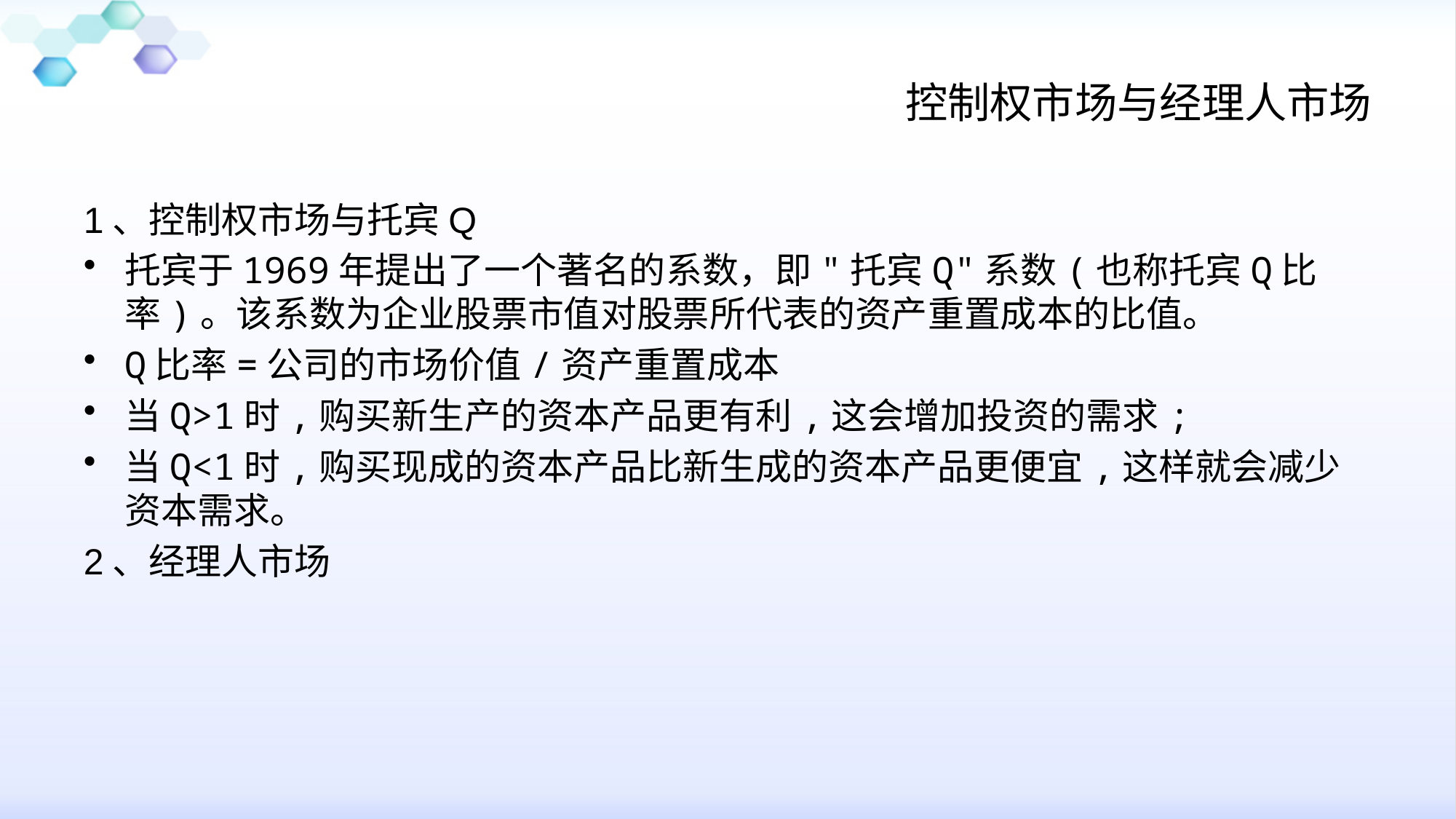

# 控制权市场与经理人市场
1、控制权市场与托宾Q
托宾于1969年提出了一个著名的系数，即"托宾Q"系数(也称托宾Q比率)。该系数为企业股票市值对股票所代表的资产重置成本的比值。
Q比率=公司的市场价值/资产重置成本
当Q>1时,购买新生产的资本产品更有利,这会增加投资的需求;
当Q<1时,购买现成的资本产品比新生成的资本产品更便宜,这样就会减少资本需求。
2、经理人市场